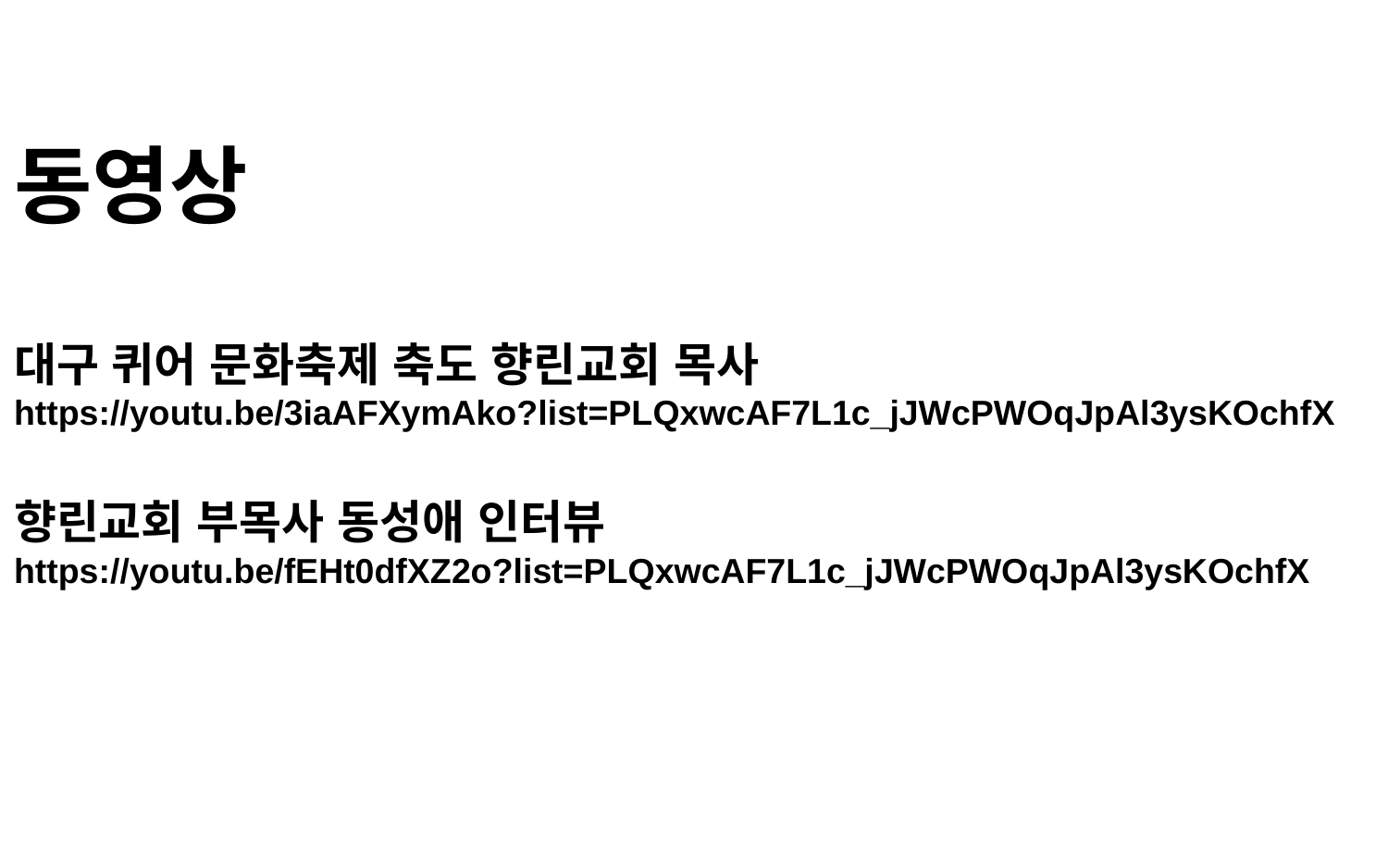

# 동영상 대구 퀴어 문화축제 축도 향린교회 목사
https://youtu.be/3iaAFXymAko?list=PLQxwcAF7L1c_jJWcPWOqJpAl3ysKOchfX
향린교회 부목사 동성애 인터뷰
https://youtu.be/fEHt0dfXZ2o?list=PLQxwcAF7L1c_jJWcPWOqJpAl3ysKOchfX